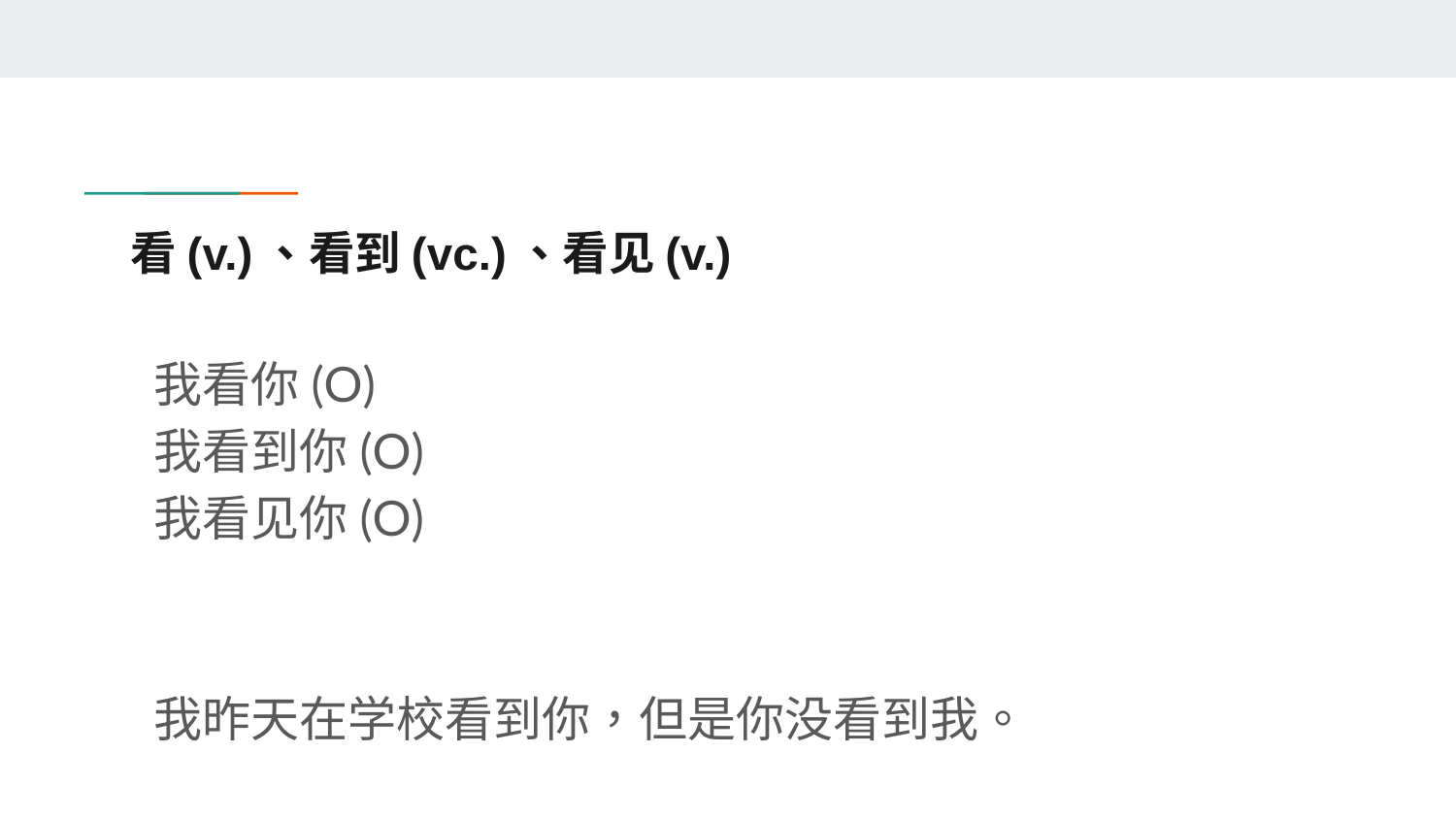

# 看(v.)、看到(vc.)、看见(v.)
我看你(O)
我看到你(O)
我看见你(O)
我昨天在学校看到你，但是你没看到我。